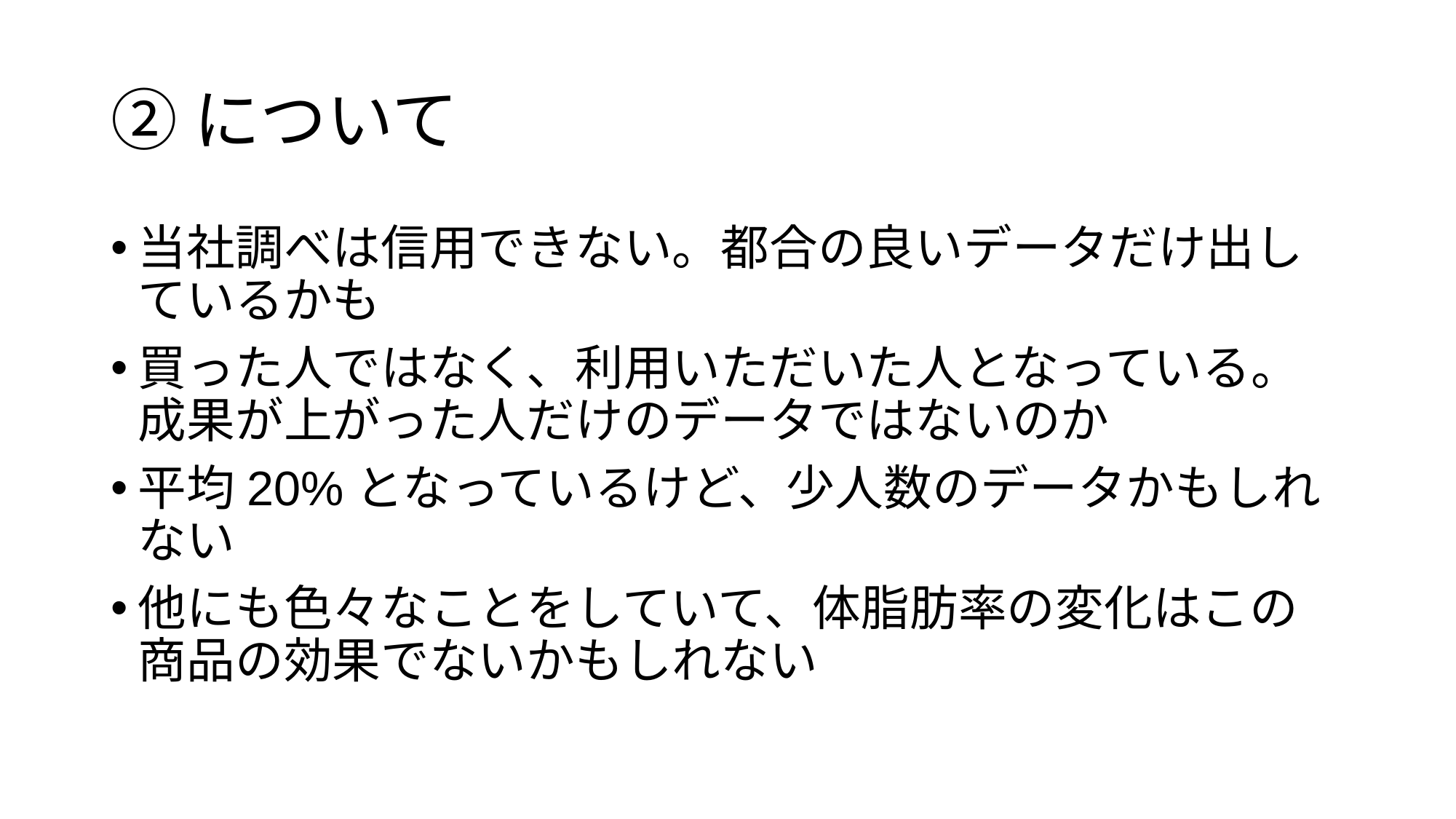

# ②について
当社調べは信用できない。都合の良いデータだけ出しているかも
買った人ではなく、利用いただいた人となっている。成果が上がった人だけのデータではないのか
平均20%となっているけど、少人数のデータかもしれない
他にも色々なことをしていて、体脂肪率の変化はこの商品の効果でないかもしれない